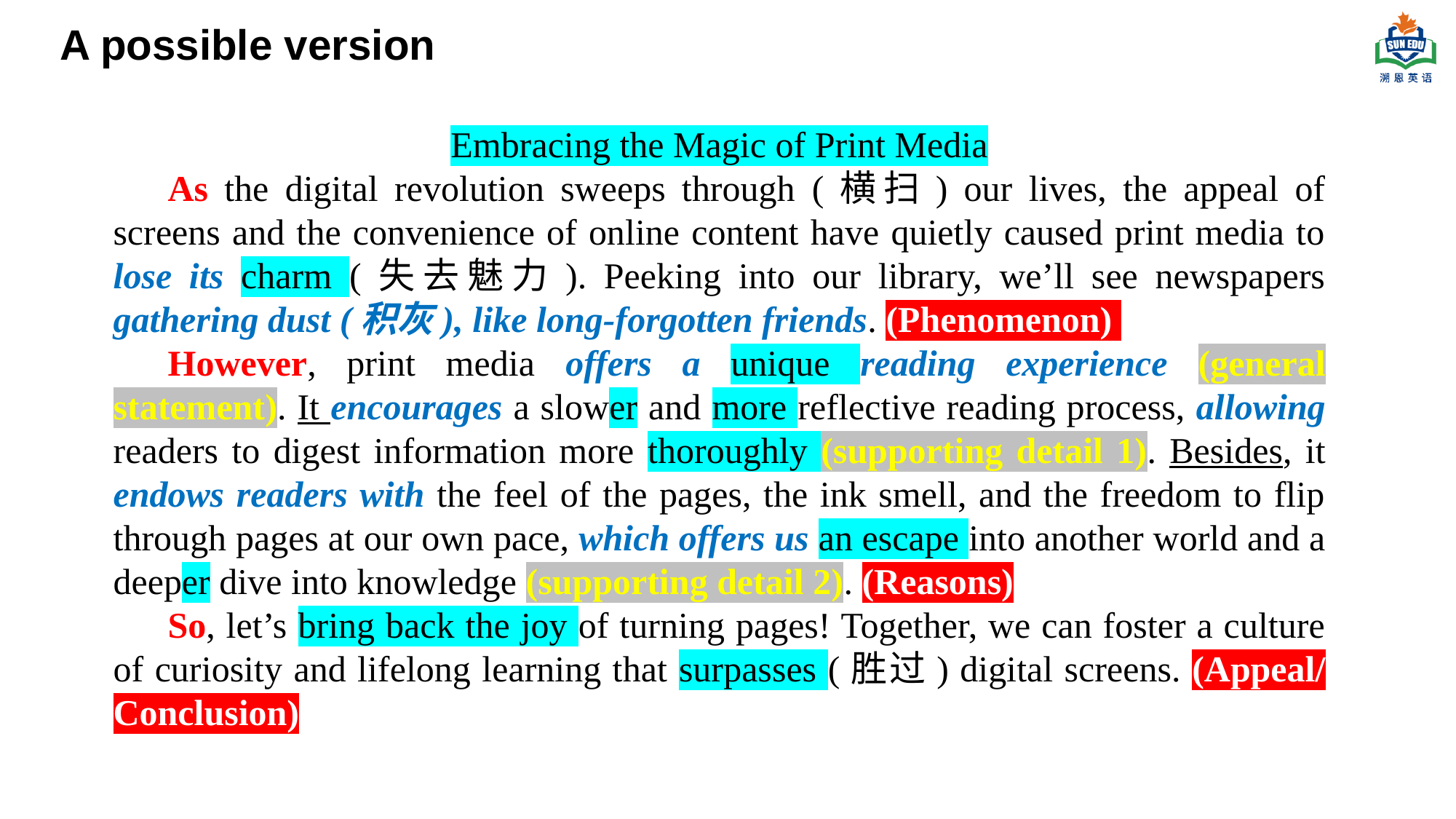

A possible version
Embracing the Magic of Print Media
As the digital revolution sweeps through (横扫) our lives, the appeal of screens and the convenience of online content have quietly caused print media to lose its charm (失去魅力). Peeking into our library, we’ll see newspapers gathering dust (积灰), like long-forgotten friends. (Phenomenon)
However, print media offers a unique reading experience (general statement). It encourages a slower and more reflective reading process, allowing readers to digest information more thoroughly (supporting detail 1). Besides, it endows readers with the feel of the pages, the ink smell, and the freedom to flip through pages at our own pace, which offers us an escape into another world and a deeper dive into knowledge (supporting detail 2). (Reasons)
So, let’s bring back the joy of turning pages! Together, we can foster a culture of curiosity and lifelong learning that surpasses (胜过) digital screens. (Appeal/ Conclusion)
Embracing the Magic of Print Media
As the digital revolution sweeps through (横扫) our lives, the appeal of screens and the convenience of online content have quietly caused print media to lose its charm (失去魅力). Peeking into our library, we’ll see newspapers gathering dust (积灰), like long-forgotten friends. (Phenomenon)
However, print media offers a unique reading experience (general statement). It encourages a slower and more reflective reading process, allowing readers to digest information more thoroughly (supporting detail 1). Besides, it endows readers with the feel of the pages, the ink smell, and the freedom to flip through pages at our own pace, which offers us an escape into another world and a deeper dive into knowledge (supporting detail 2). (Reasons)
So, let’s bring back the joy of turning pages! Together, we can foster a culture of curiosity and lifelong learning that surpasses (胜过) digital screens. (Appeal/ Conclusion)
Embracing the Magic of Print Media
As the digital revolution sweeps through (横扫) our lives, the appeal of screens and the convenience of online content have quietly caused print media to lose its charm (失去魅力). Peeking into our library, we’ll see newspapers gathering dust (积灰), like long-forgotten friends. (Phenomenon)
However, print media offers a unique reading experience. It encourages a slower and more reflective reading process, allowing readers to digest information more thoroughly. Besides, it endows readers with the feel of the pages, the ink smell, and the freedom to flip through pages at our own pace, which offers us an escape into another world and a deeper dive into knowledge. (Reasons)
So, let’s bring back the joy of turning pages! Together, we can foster a culture of curiosity and lifelong learning that surpasses (胜过) digital screens. (Appeal/ Conclusion)
Embracing the Magic of Print Media
As the digital revolution sweeps through our lives, the appeal of screens and the convenience of online content have quietly caused print media to lose its charm. Peeking into our library, we’ll see newspapers gathering dust, like long-forgotten friends.
However, print media offers a unique reading experience. It encourages a slower and more reflective reading process, allowing readers to digest information more thoroughly. Besides, it endows readers with the feel of the pages, the ink smell, and the freedom to flip through pages at our own pace, which offers us an escape into another world and a deeper dive into knowledge.
So, let’s bring back the joy of turning pages! Together, we can foster a culture of curiosity and lifelong learning that surpasses digital screens.